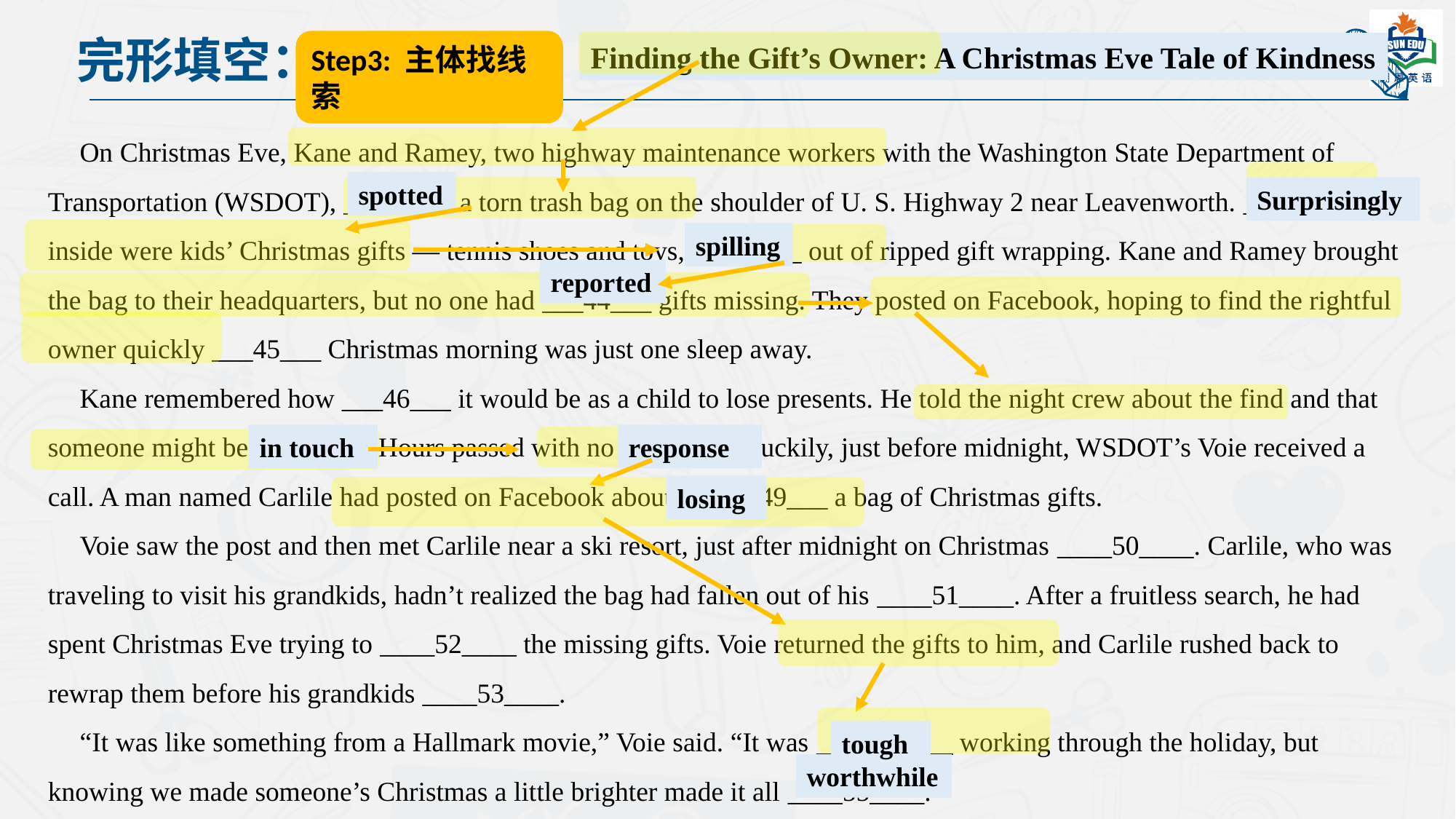

Step3: 主体找线索
完形填空：

Finding the Gift’s Owner: A Christmas Eve Tale of Kindness
On Christmas Eve, Kane and Ramey, two highway maintenance workers with the Washington State Department of Transportation (WSDOT), ___41___ a torn trash bag on the shoulder of U. S. Highway 2 near Leavenworth. ___42___, inside were kids’ Christmas gifts — tennis shoes and toys, ___43___ out of ripped gift wrapping. Kane and Ramey brought the bag to their headquarters, but no one had ___44___ gifts missing. They posted on Facebook, hoping to find the rightful owner quickly ___45___ Christmas morning was just one sleep away.
Kane remembered how ___46___ it would be as a child to lose presents. He told the night crew about the find and that someone might be ___47___. Hours passed with no ___48___. Luckily, just before midnight, WSDOT’s Voie received a call. A man named Carlile had posted on Facebook about his ___49___ a bag of Christmas gifts.
Voie saw the post and then met Carlile near a ski resort, just after midnight on Christmas ____50____. Carlile, who was traveling to visit his grandkids, hadn’t realized the bag had fallen out of his ____51____. After a fruitless search, he had spent Christmas Eve trying to ____52____ the missing gifts. Voie returned the gifts to him, and Carlile rushed back to rewrap them before his grandkids ____53____.
“It was like something from a Hallmark movie,” Voie said. “It was ____54____ working through the holiday, but knowing we made someone’s Christmas a little brighter made it all ____55____.”

spotted

Surprisingly

spilling

reported

in touch
response

losing

tough
worthwhile